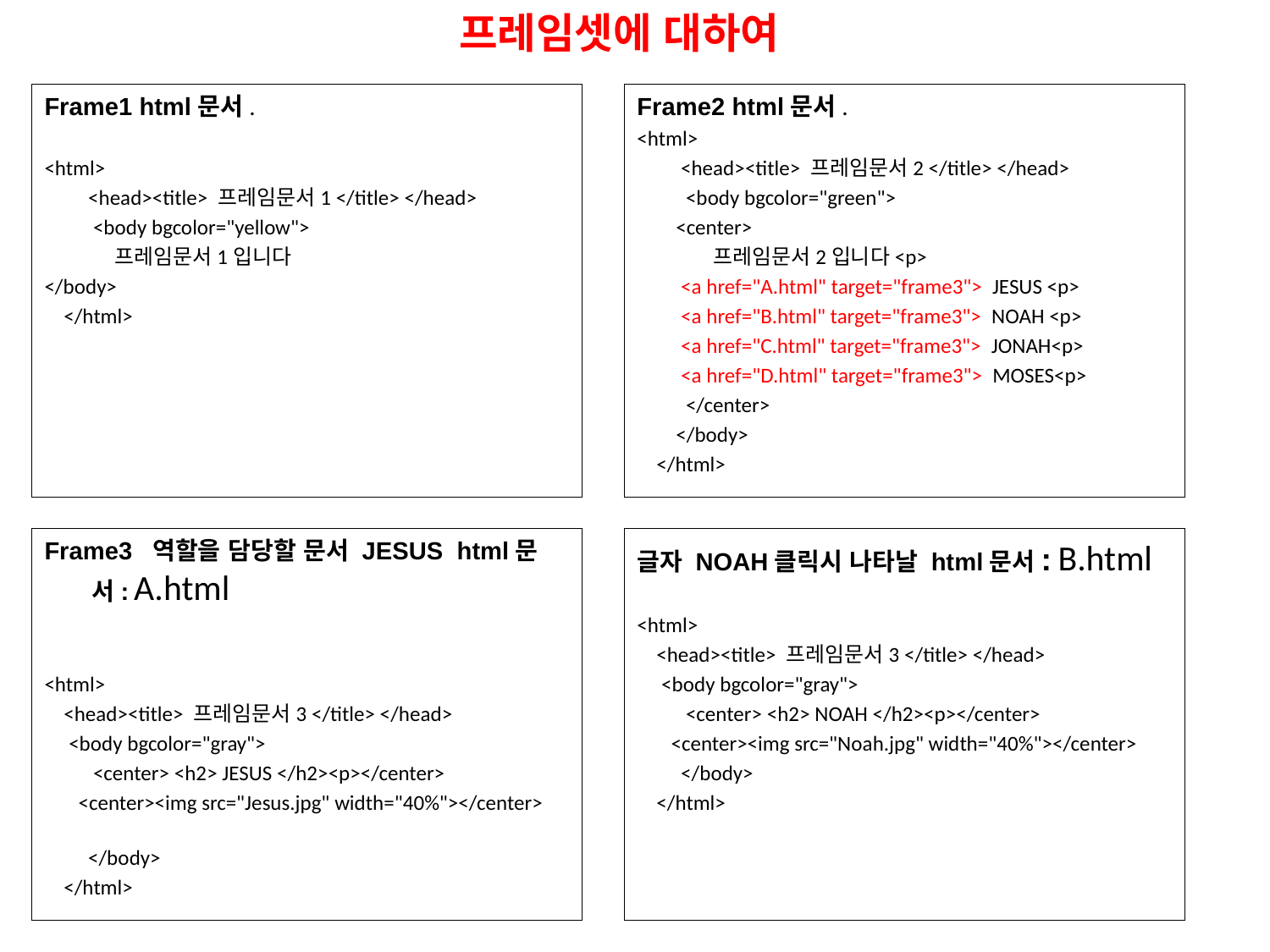

프레임셋에 대하여
Frame1 html문서.

<html>
         <head><title> 프레임문서1 </title> </head>
          <body bgcolor="yellow">
           프레임문서1입니다
</body>
    </html>
Frame2 html문서.
<html>
         <head><title> 프레임문서2 </title> </head>
          <body bgcolor="green">
        <center>
            프레임문서2입니다<p>
         <a href="A.html" target="frame3">  JESUS <p>
         <a href="B.html" target="frame3">  NOAH <p>
         <a href="C.html" target="frame3">  JONAH<p>
         <a href="D.html" target="frame3">  MOSES<p>
          </center>
        </body>
    </html>
Frame3  역할을 담당할 문서 JESUS  html문서: A.html

<html>
    <head><title> 프레임문서3 </title> </head>
     <body bgcolor="gray">
          <center> <h2> JESUS </h2><p></center>
       <center><img src="Jesus.jpg" width="40%"></center>
         </body>
    </html>
글자 NOAH클릭시 나타날 html문서: B.html

<html>
    <head><title> 프레임문서3 </title> </head>
     <body bgcolor="gray">
          <center> <h2> NOAH </h2><p></center>
       <center><img src="Noah.jpg" width="40%"></center>
         </body>
    </html>